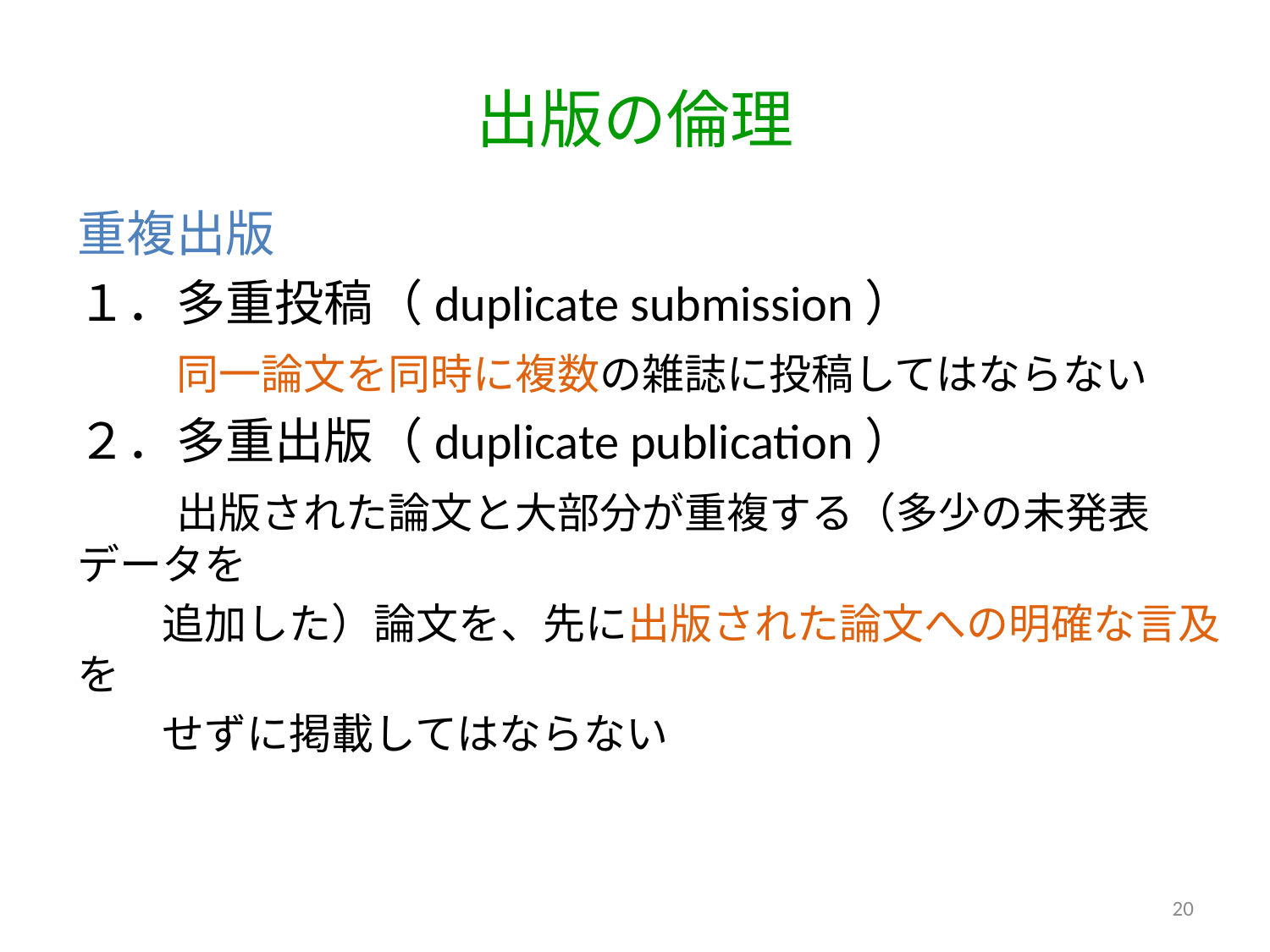

# 出版の倫理
重複出版
１．多重投稿（duplicate submission）
　　同一論文を同時に複数の雑誌に投稿してはならない
２．多重出版（duplicate publication）
　　出版された論文と大部分が重複する（多少の未発表データを
　　追加した）論文を、先に出版された論文への明確な言及を
　　せずに掲載してはならない

20